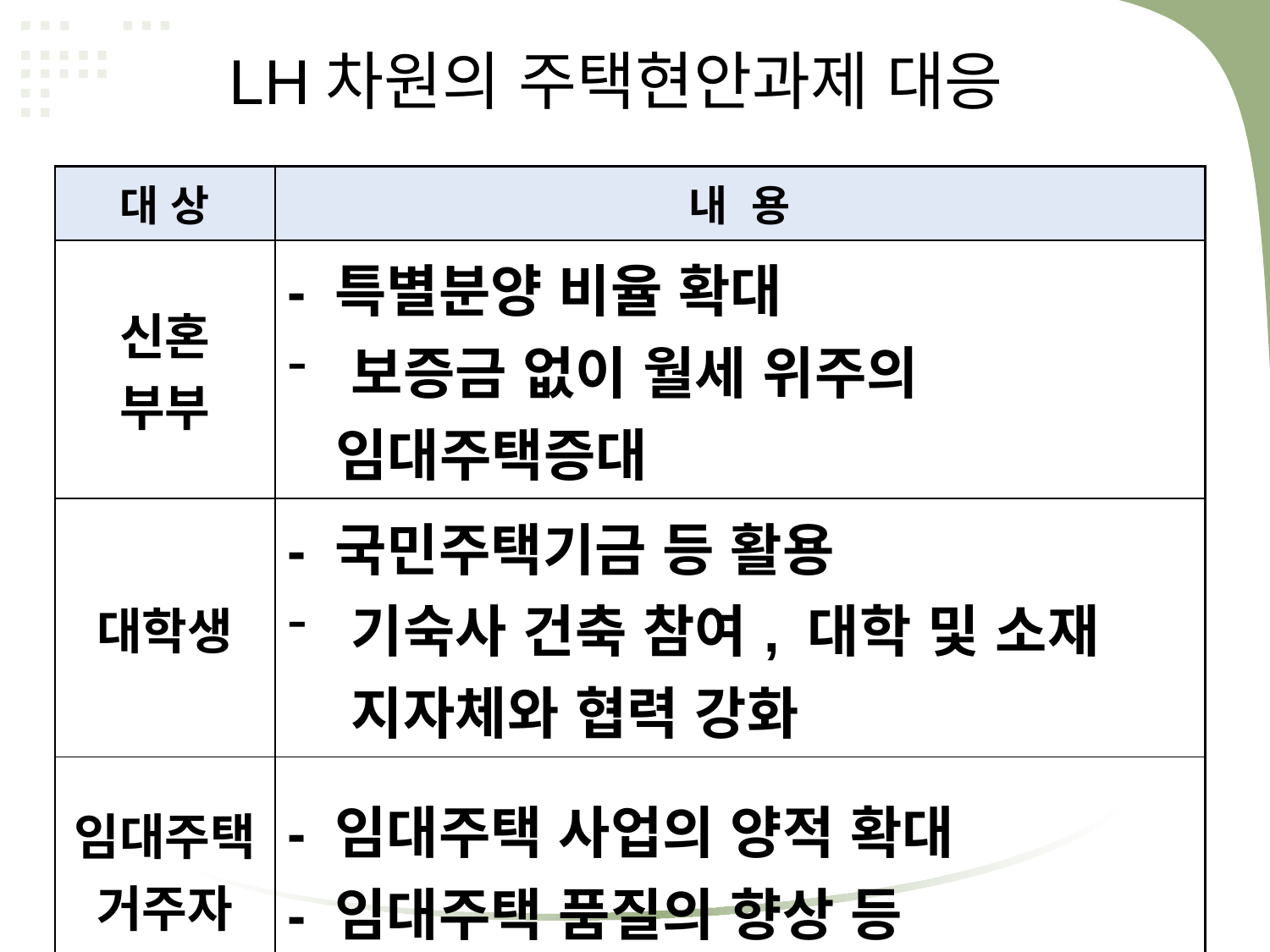

# LH차원의 주택현안과제 대응
| 대 상 | 내 용 |
| --- | --- |
| 신혼 부부 | - 특별분양 비율 확대 보증금 없이 월세 위주의 임대주택증대 |
| 대학생 | - 국민주택기금 등 활용 기숙사 건축 참여, 대학 및 소재 지자체와 협력 강화 |
| 임대주택 거주자 | - 임대주택 사업의 양적 확대 - 임대주택 품질의 향상 등 |